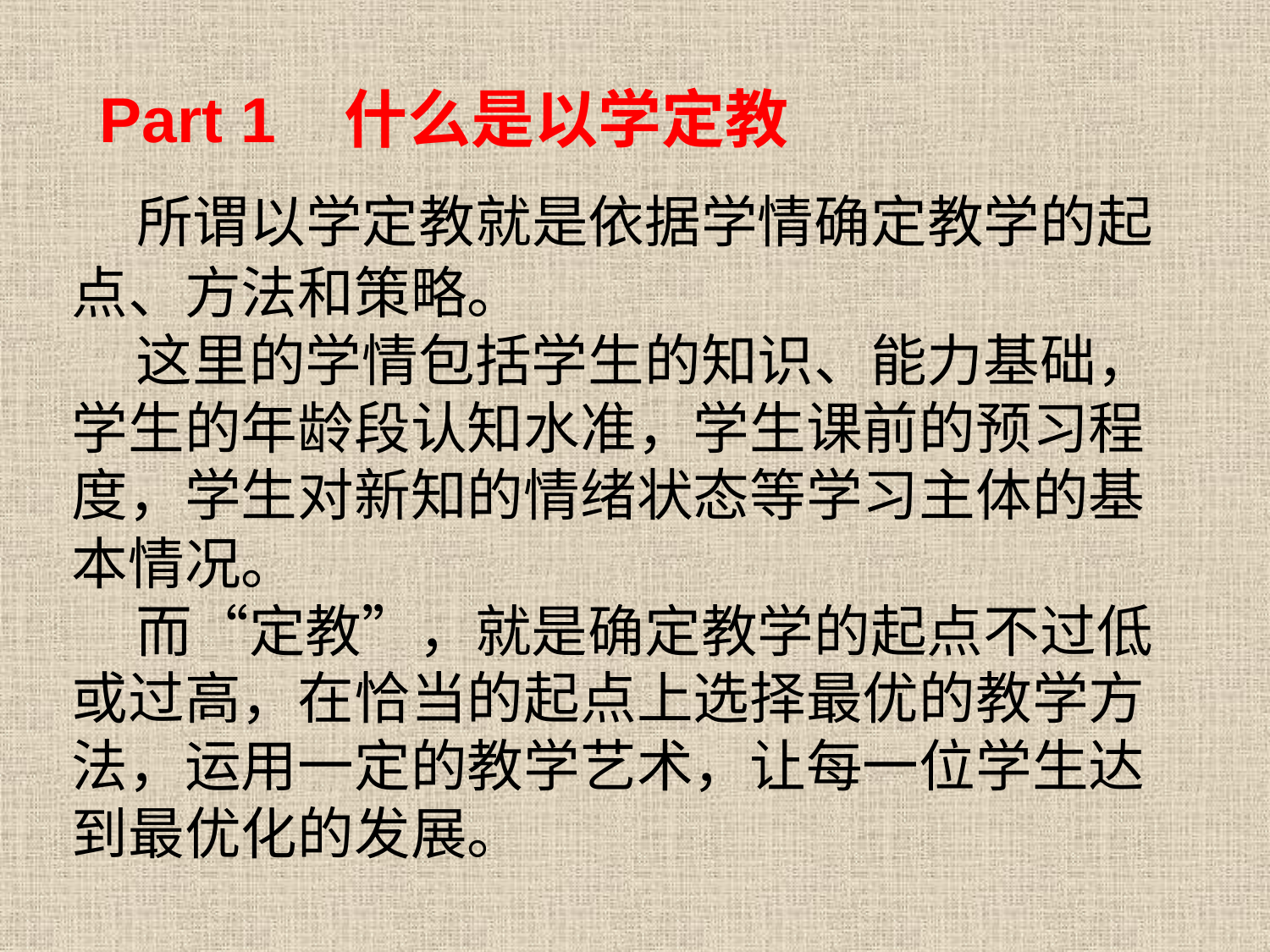

Part 1   什么是以学定教
   所谓以学定教就是依据学情确定教学的起点、方法和策略。
    这里的学情包括学生的知识、能力基础，学生的年龄段认知水准，学生课前的预习程度，学生对新知的情绪状态等学习主体的基本情况。
    而“定教”，就是确定教学的起点不过低或过高，在恰当的起点上选择最优的教学方法，运用一定的教学艺术，让每一位学生达到最优化的发展。